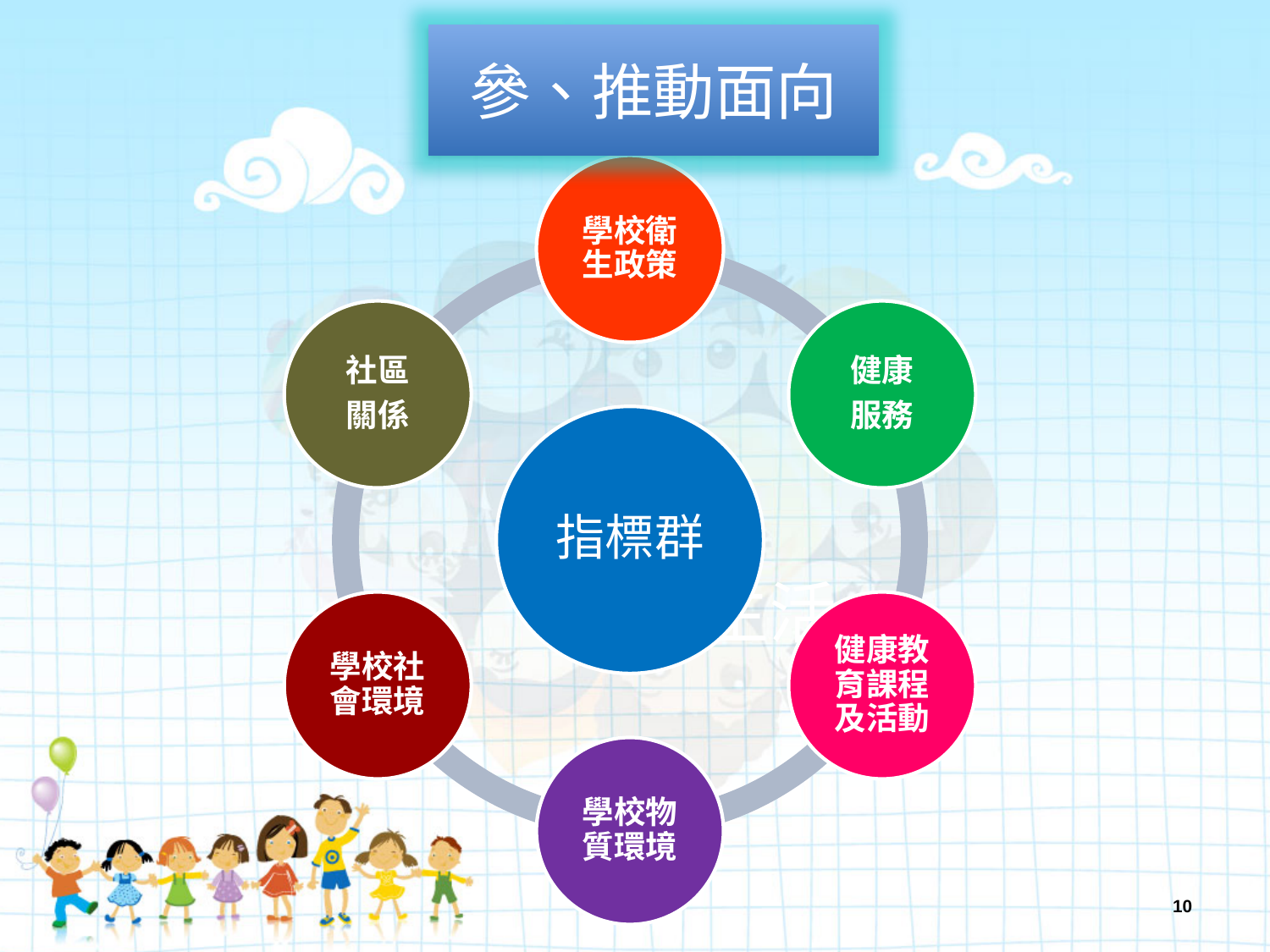

參、推動面向
指標群
學校衛生政策
健康
服務
健康教育課程及活動
學校物質環境
學校社會環境
社區
關係

生活
10